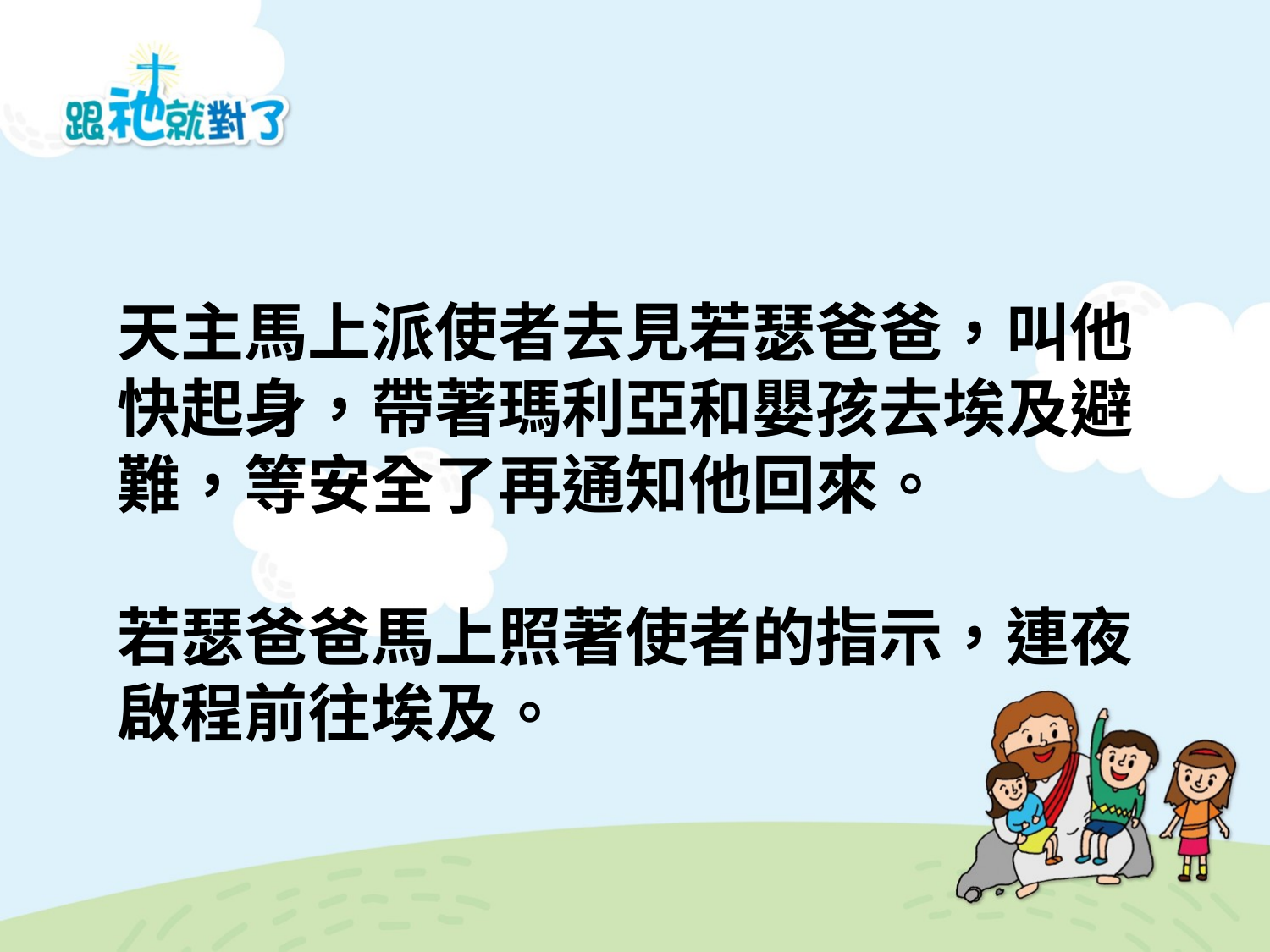

天主馬上派使者去見若瑟爸爸，叫他快起身，帶著瑪利亞和嬰孩去埃及避難，等安全了再通知他回來。

若瑟爸爸馬上照著使者的指示，連夜啟程前往埃及。